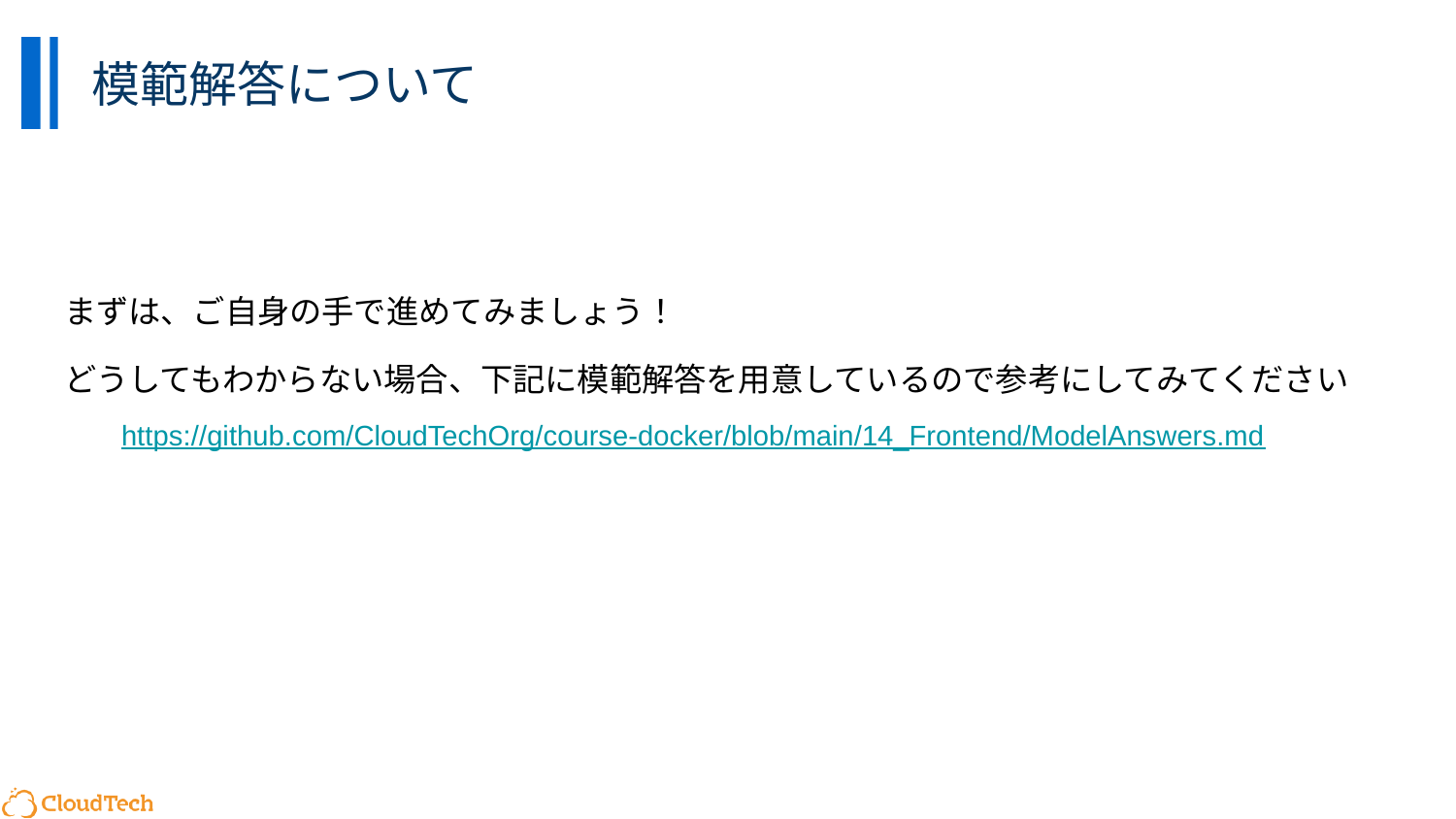

模範解答について
まずは、ご自身の手で進めてみましょう！
どうしてもわからない場合、下記に模範解答を用意しているので参考にしてみてください
https://github.com/CloudTechOrg/course-docker/blob/main/14_Frontend/ModelAnswers.md